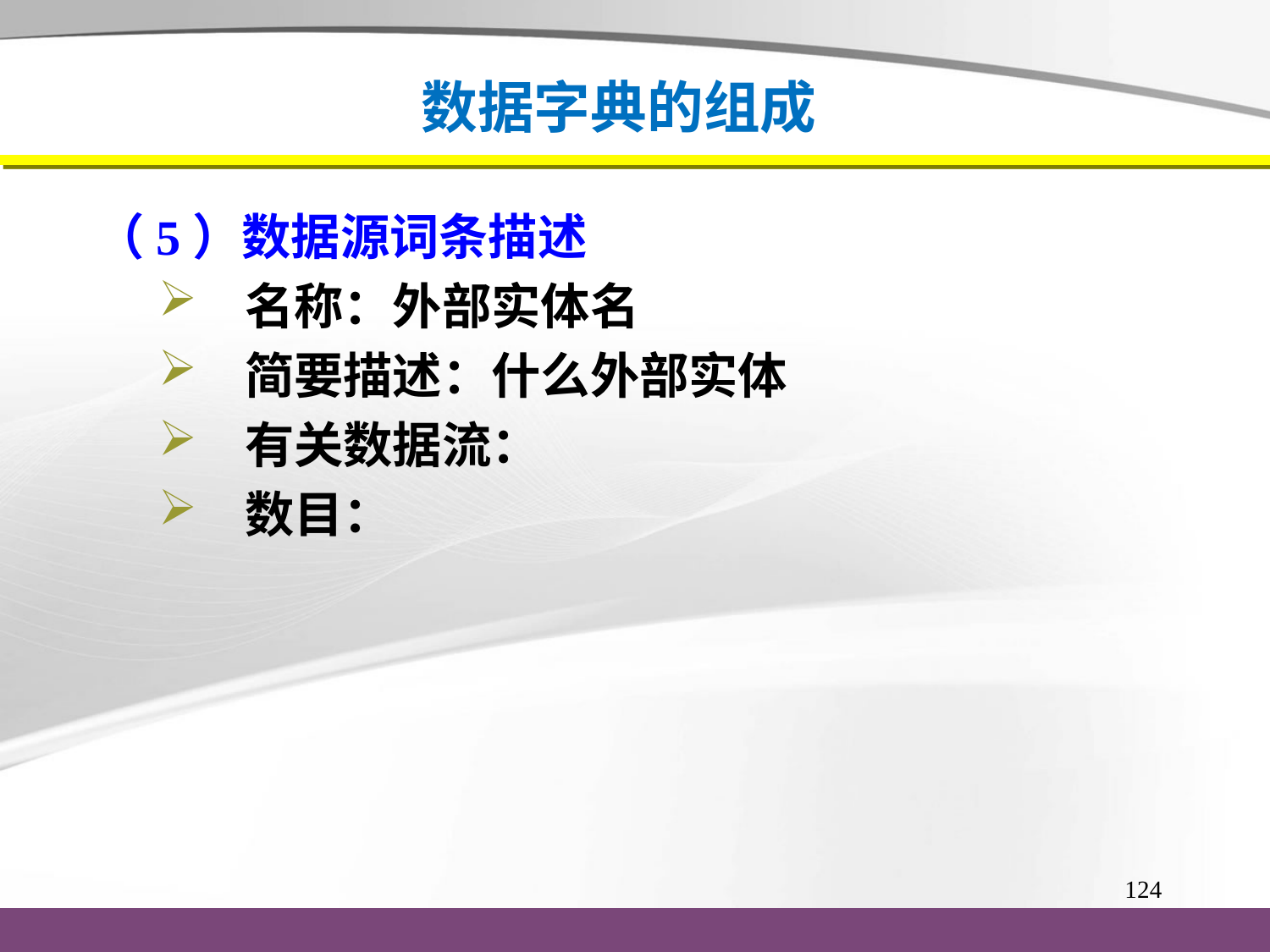

# 数据字典的组成
（5）数据源词条描述
 名称：外部实体名
 简要描述：什么外部实体
 有关数据流：
 数目：
124